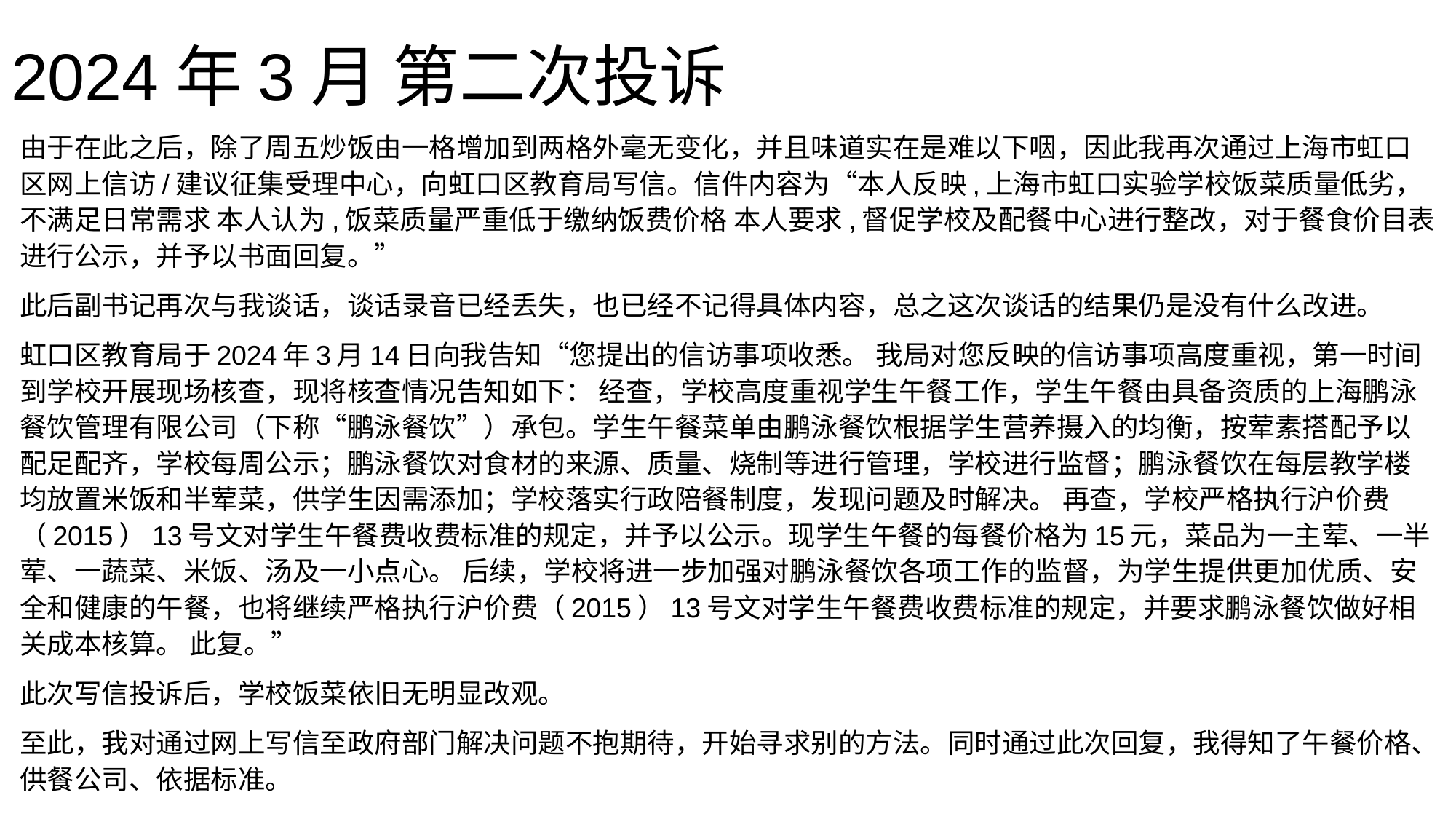

# 2024年3月 第二次投诉
由于在此之后，除了周五炒饭由一格增加到两格外毫无变化，并且味道实在是难以下咽，因此我再次通过上海市虹口区网上信访/建议征集受理中心，向虹口区教育局写信。信件内容为“本人反映,上海市虹口实验学校饭菜质量低劣，不满足日常需求 本人认为,饭菜质量严重低于缴纳饭费价格 本人要求,督促学校及配餐中心进行整改，对于餐食价目表进行公示，并予以书面回复。”
此后副书记再次与我谈话，谈话录音已经丢失，也已经不记得具体内容，总之这次谈话的结果仍是没有什么改进。
虹口区教育局于2024年3月14日向我告知“您提出的信访事项收悉。 我局对您反映的信访事项高度重视，第一时间到学校开展现场核查，现将核查情况告知如下： 经查，学校高度重视学生午餐工作，学生午餐由具备资质的上海鹏泳餐饮管理有限公司（下称“鹏泳餐饮”）承包。学生午餐菜单由鹏泳餐饮根据学生营养摄入的均衡，按荤素搭配予以配足配齐，学校每周公示；鹏泳餐饮对食材的来源、质量、烧制等进行管理，学校进行监督；鹏泳餐饮在每层教学楼均放置米饭和半荤菜，供学生因需添加；学校落实行政陪餐制度，发现问题及时解决。 再查，学校严格执行沪价费（2015）13号文对学生午餐费收费标准的规定，并予以公示。现学生午餐的每餐价格为15元，菜品为一主荤、一半荤、一蔬菜、米饭、汤及一小点心。 后续，学校将进一步加强对鹏泳餐饮各项工作的监督，为学生提供更加优质、安全和健康的午餐，也将继续严格执行沪价费（2015）13号文对学生午餐费收费标准的规定，并要求鹏泳餐饮做好相关成本核算。 此复。”
此次写信投诉后，学校饭菜依旧无明显改观。
至此，我对通过网上写信至政府部门解决问题不抱期待，开始寻求别的方法。同时通过此次回复，我得知了午餐价格、供餐公司、依据标准。